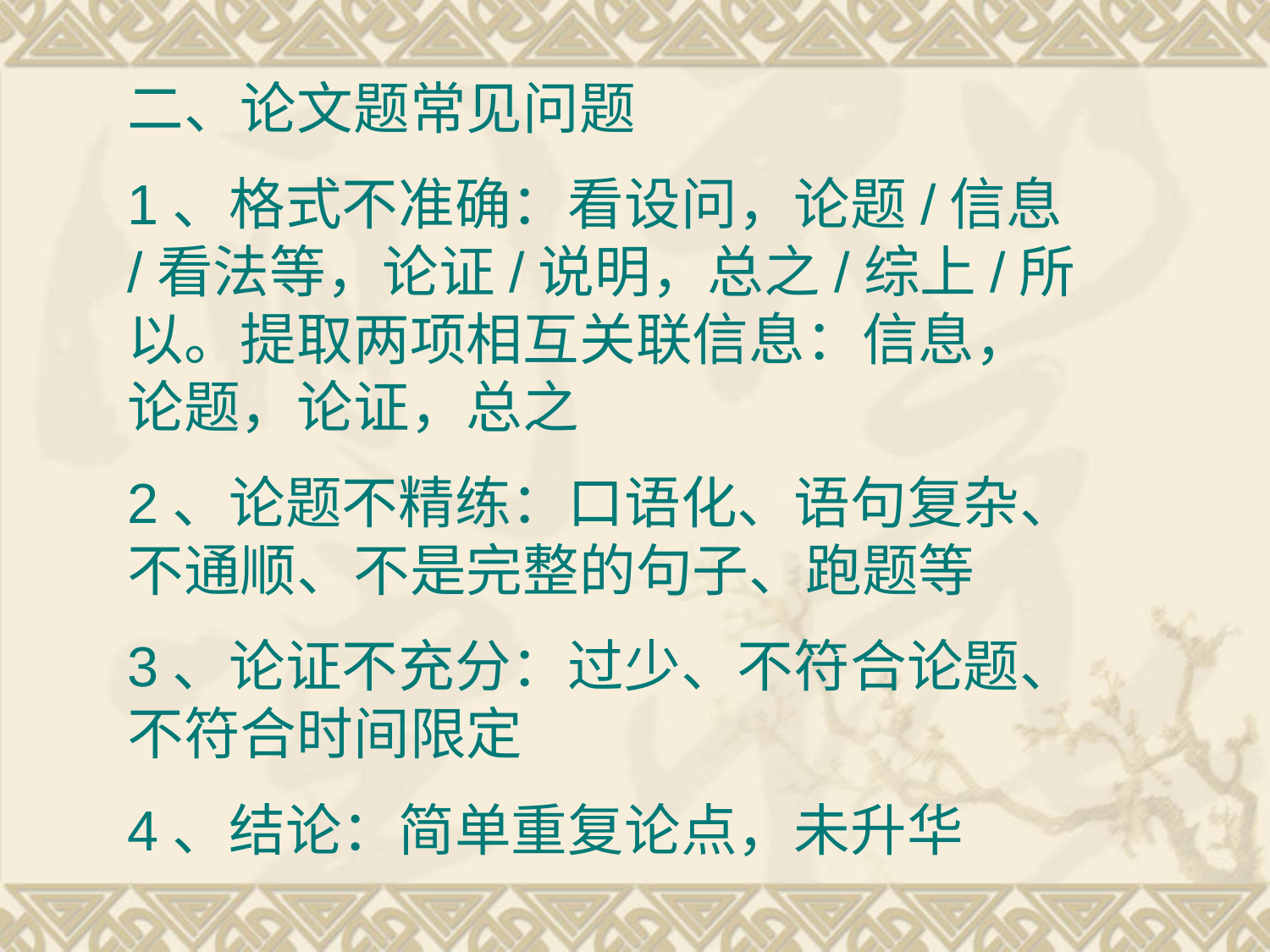

二、论文题常见问题
1、格式不准确：看设问，论题/信息/看法等，论证/说明，总之/综上/所以。提取两项相互关联信息：信息，论题，论证，总之
2、论题不精练：口语化、语句复杂、不通顺、不是完整的句子、跑题等
3、论证不充分：过少、不符合论题、不符合时间限定
4、结论：简单重复论点，未升华